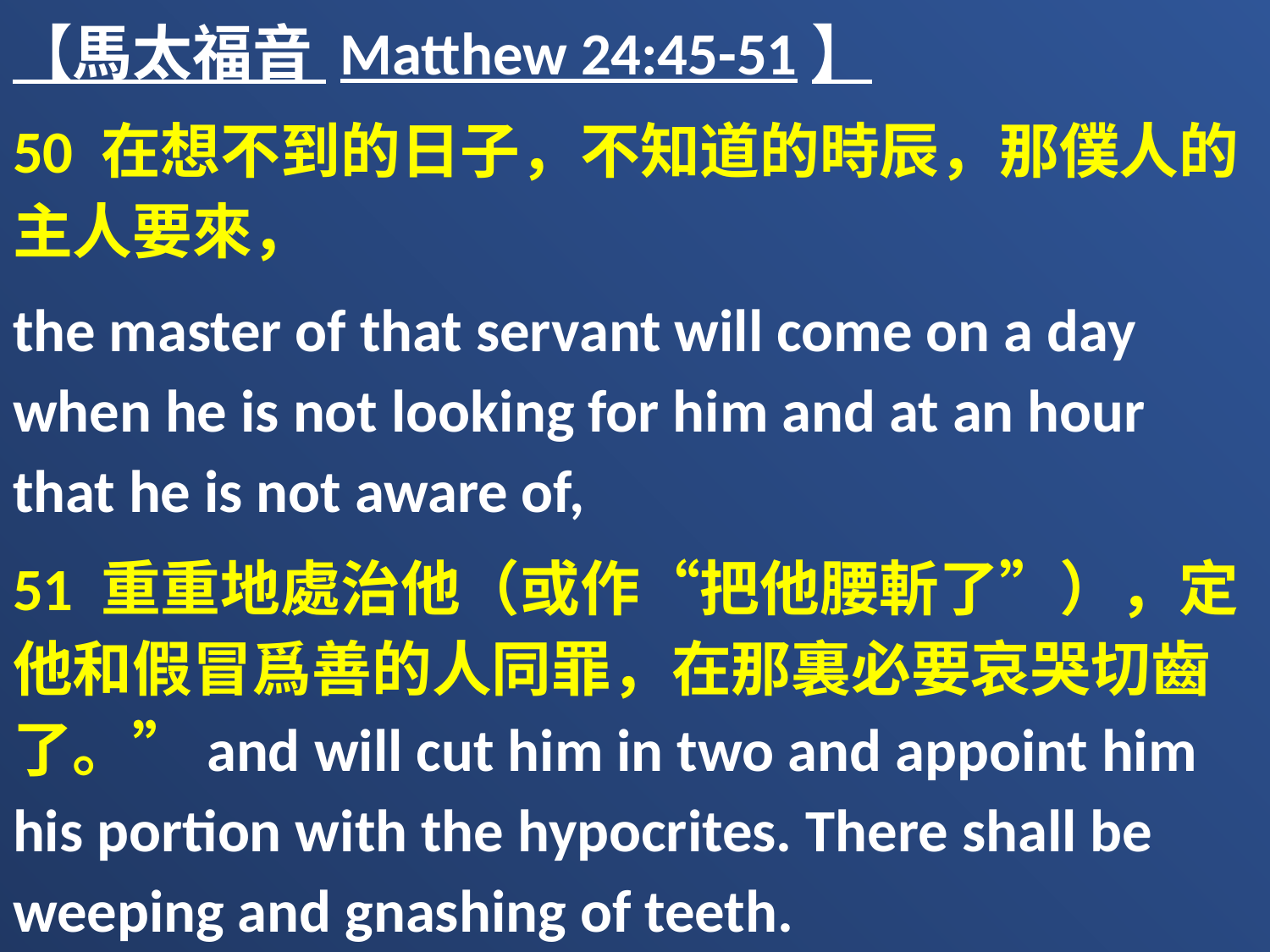

【馬太福音 Matthew 24:45-51】
50 在想不到的日子，不知道的時辰，那僕人的主人要來，
the master of that servant will come on a day when he is not looking for him and at an hour that he is not aware of,
51 重重地處治他（或作“把他腰斬了”），定他和假冒爲善的人同罪，在那裏必要哀哭切齒了。”and will cut him in two and appoint him his portion with the hypocrites. There shall be weeping and gnashing of teeth.